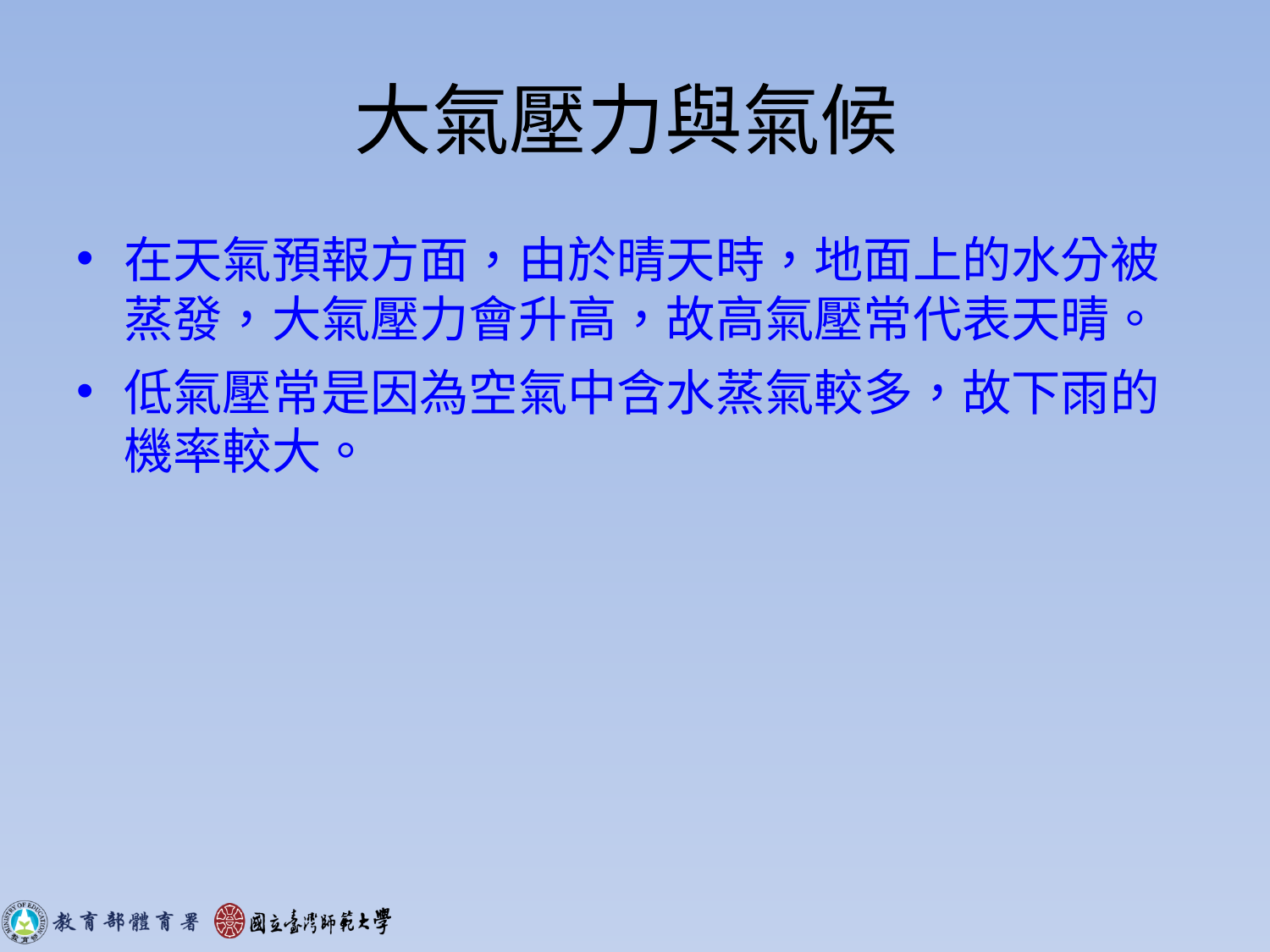

# 大氣壓力與氣候
在天氣預報方面，由於晴天時，地面上的水分被蒸發，大氣壓力會升高，故高氣壓常代表天晴。
低氣壓常是因為空氣中含水蒸氣較多，故下雨的機率較大。